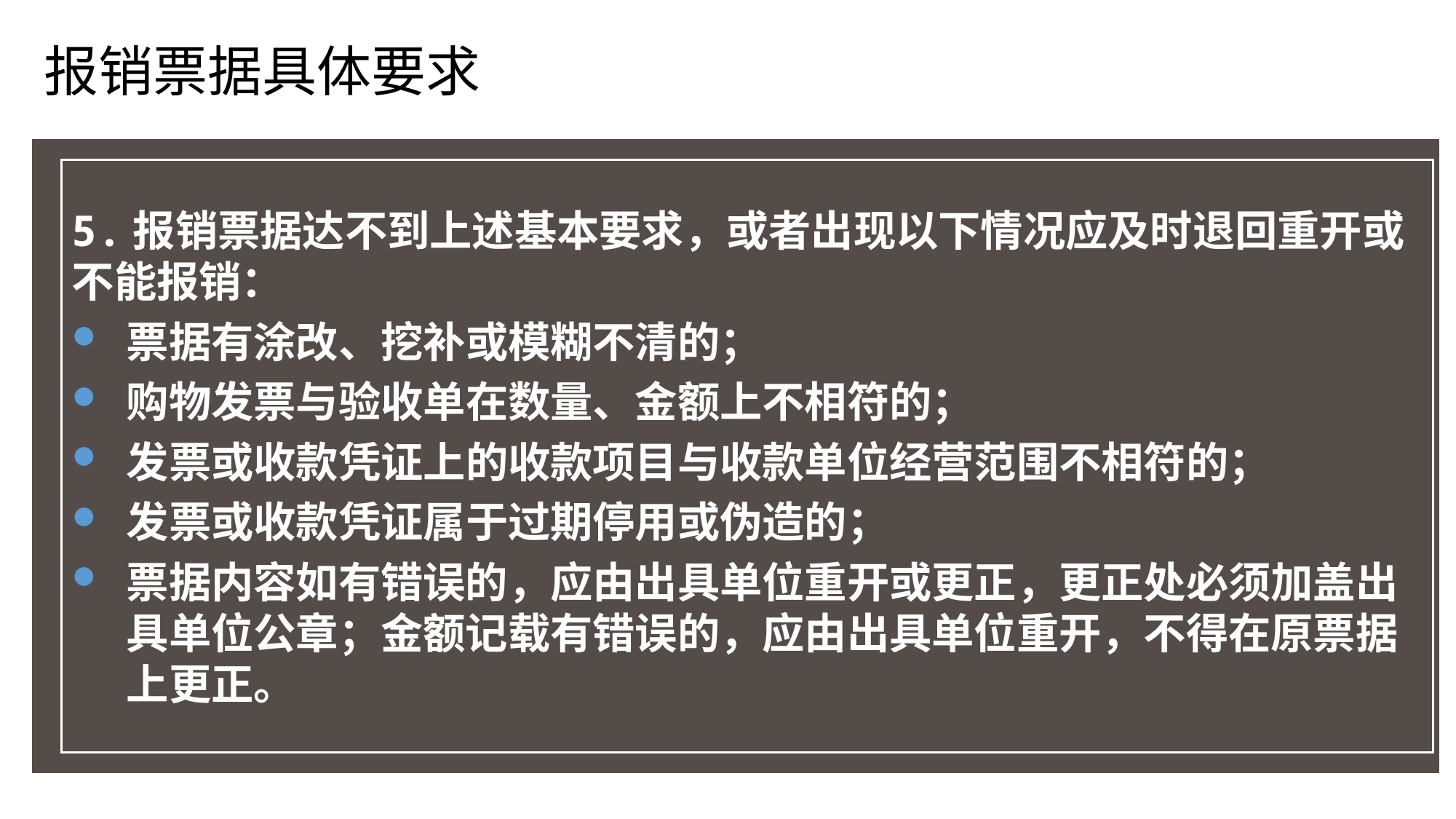

报销票据具体要求

5.报销票据达不到上述基本要求，或者出现以下情况应及时退回重开或不能报销：
票据有涂改、挖补或模糊不清的；
购物发票与验收单在数量、金额上不相符的；
发票或收款凭证上的收款项目与收款单位经营范围不相符的；
发票或收款凭证属于过期停用或伪造的；
票据内容如有错误的，应由出具单位重开或更正，更正处必须加盖出具单位公章；金额记载有错误的，应由出具单位重开，不得在原票据上更正。